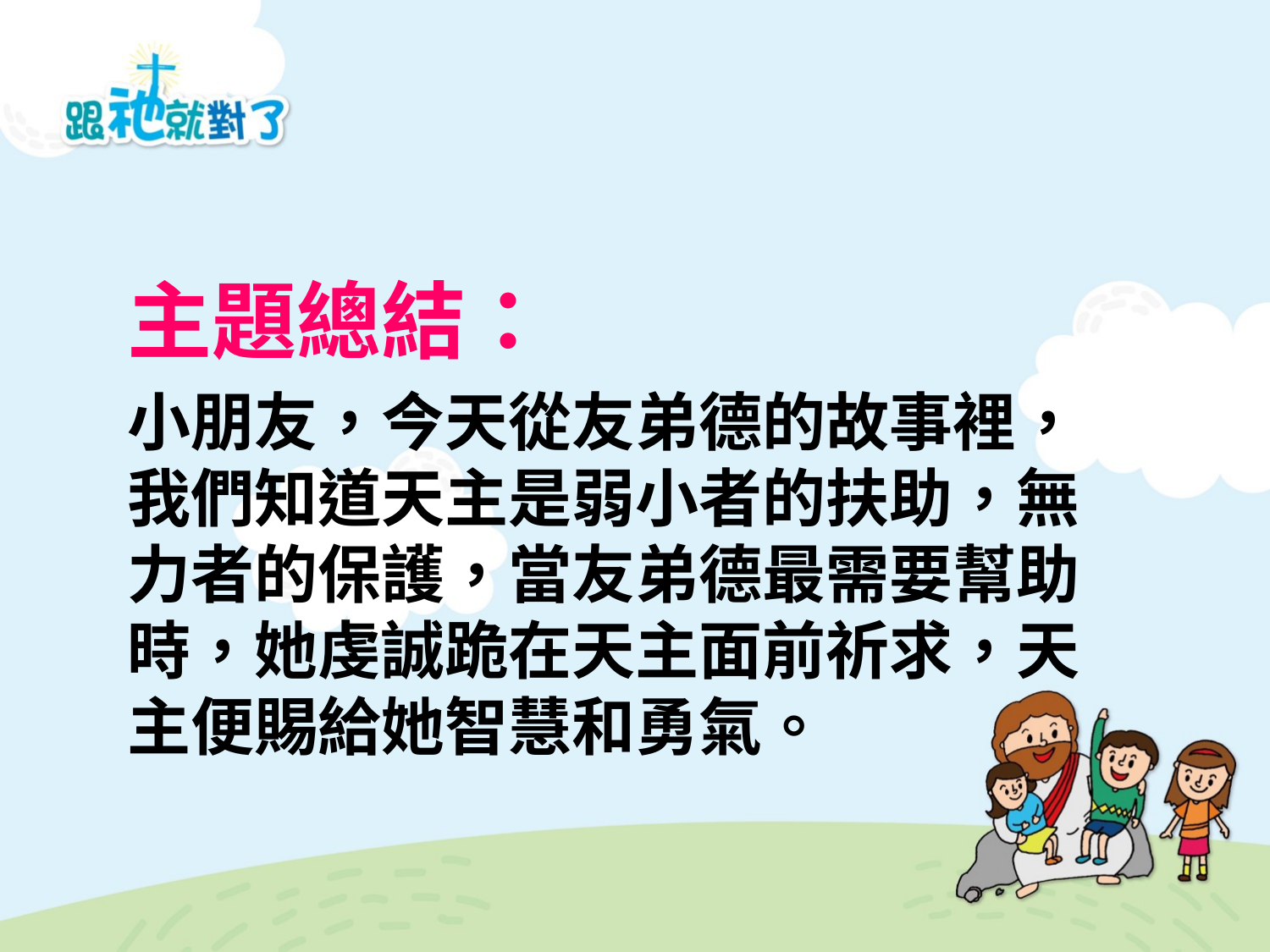

主題總結：
小朋友，今天從友弟德的故事裡，我們知道天主是弱小者的扶助，無力者的保護，當友弟德最需要幫助時，她虔誠跪在天主面前祈求，天主便賜給她智慧和勇氣。